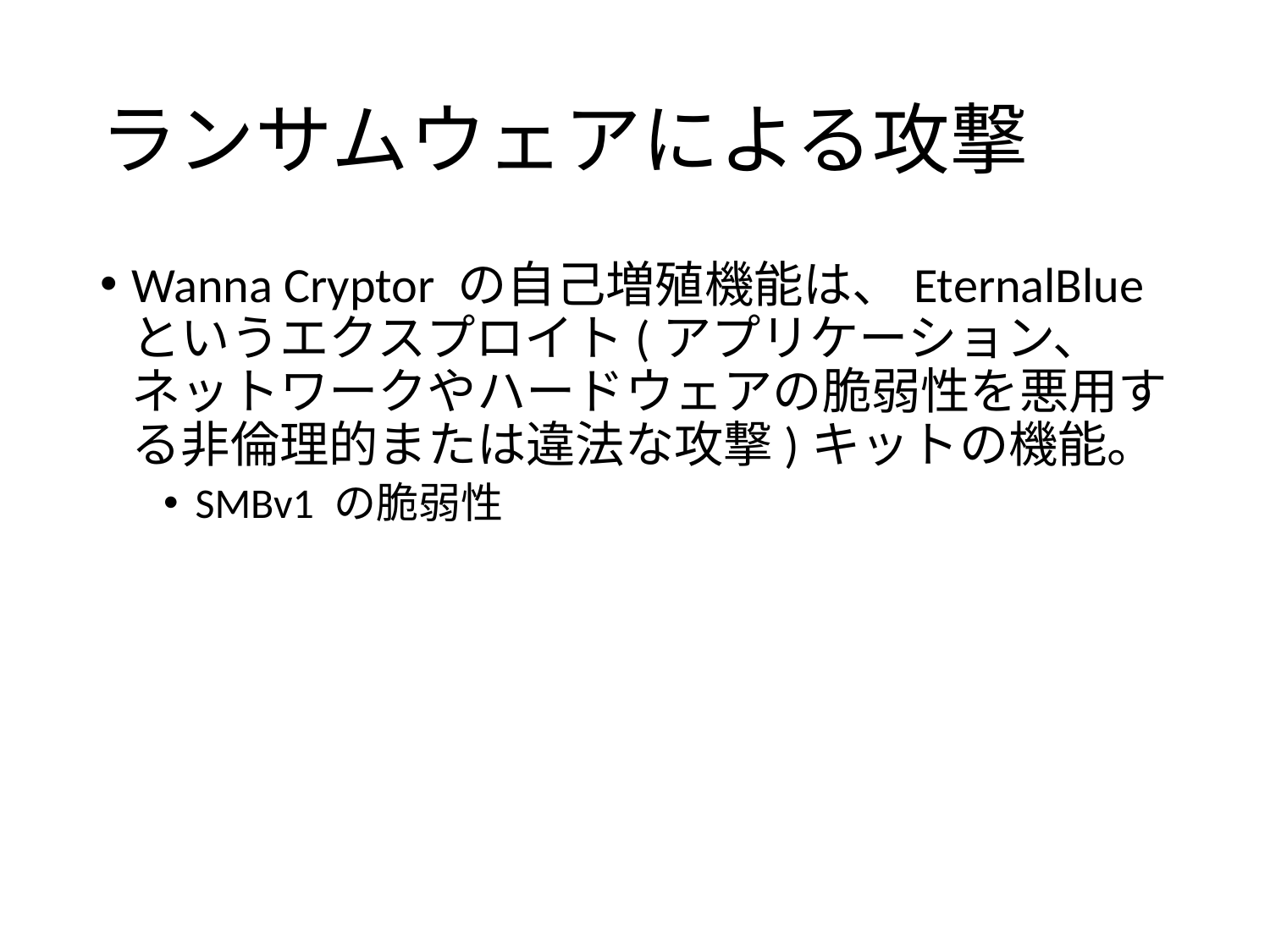

# ランサムウェアによる攻撃
Wanna Cryptor の自己増殖機能は、EternalBlue というエクスプロイト(アプリケーション、ネットワークやハードウェアの脆弱性を悪用する非倫理的または違法な攻撃)キットの機能。
SMBv1 の脆弱性